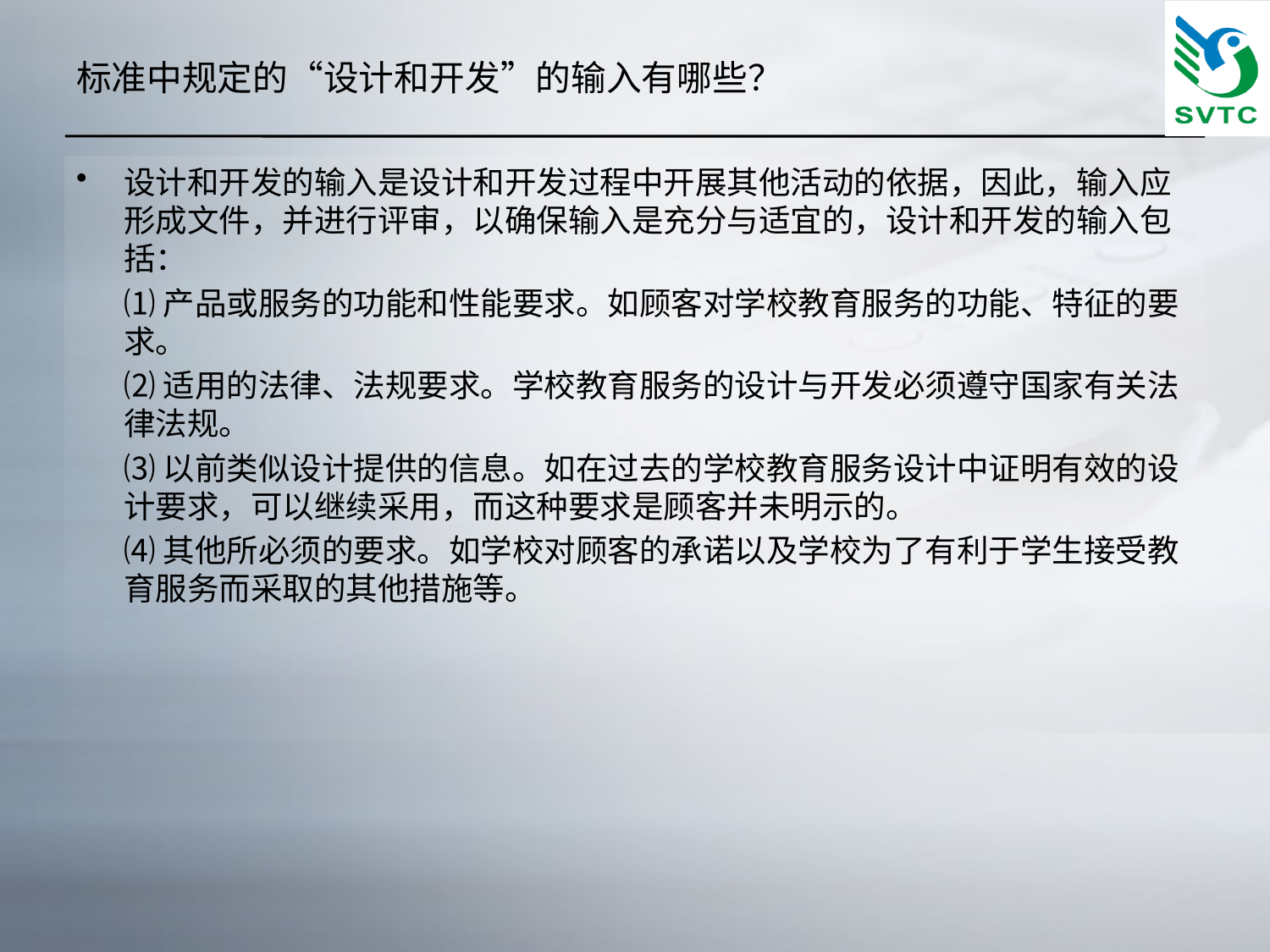

# 标准中规定的“设计和开发”的输入有哪些？
设计和开发的输入是设计和开发过程中开展其他活动的依据，因此，输入应形成文件，并进行评审，以确保输入是充分与适宜的，设计和开发的输入包括：
	⑴产品或服务的功能和性能要求。如顾客对学校教育服务的功能、特征的要求。
	⑵适用的法律、法规要求。学校教育服务的设计与开发必须遵守国家有关法律法规。
	⑶以前类似设计提供的信息。如在过去的学校教育服务设计中证明有效的设计要求，可以继续采用，而这种要求是顾客并未明示的。
	⑷其他所必须的要求。如学校对顾客的承诺以及学校为了有利于学生接受教育服务而采取的其他措施等。